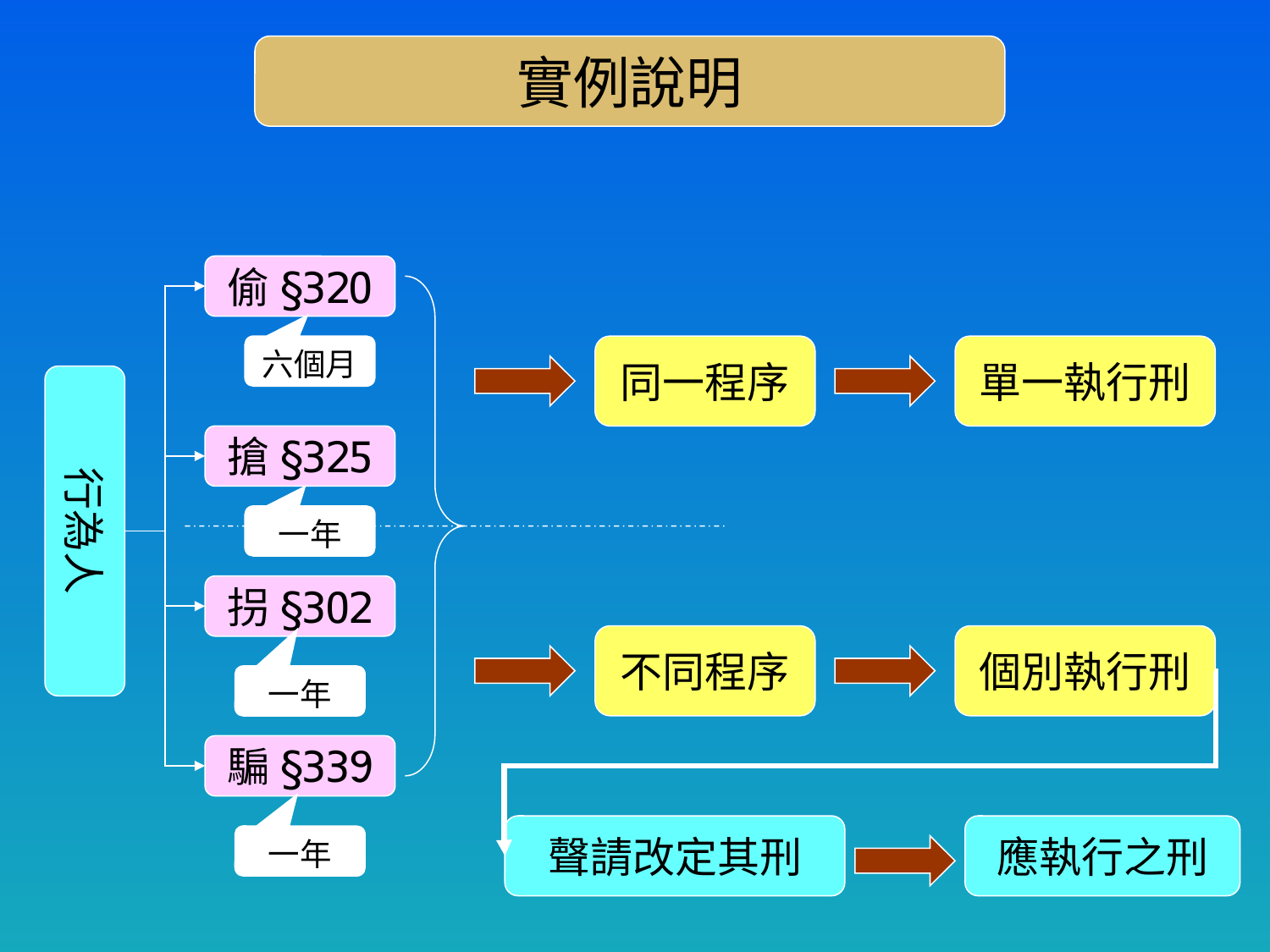

實例說明
偷§320

六個月
同一程序
單一執行刑

行為人
搶§325
一年

拐§302
不同程序
個別執行刑

一年
騙§339
聲請改定其刑
應執行之刑
一年